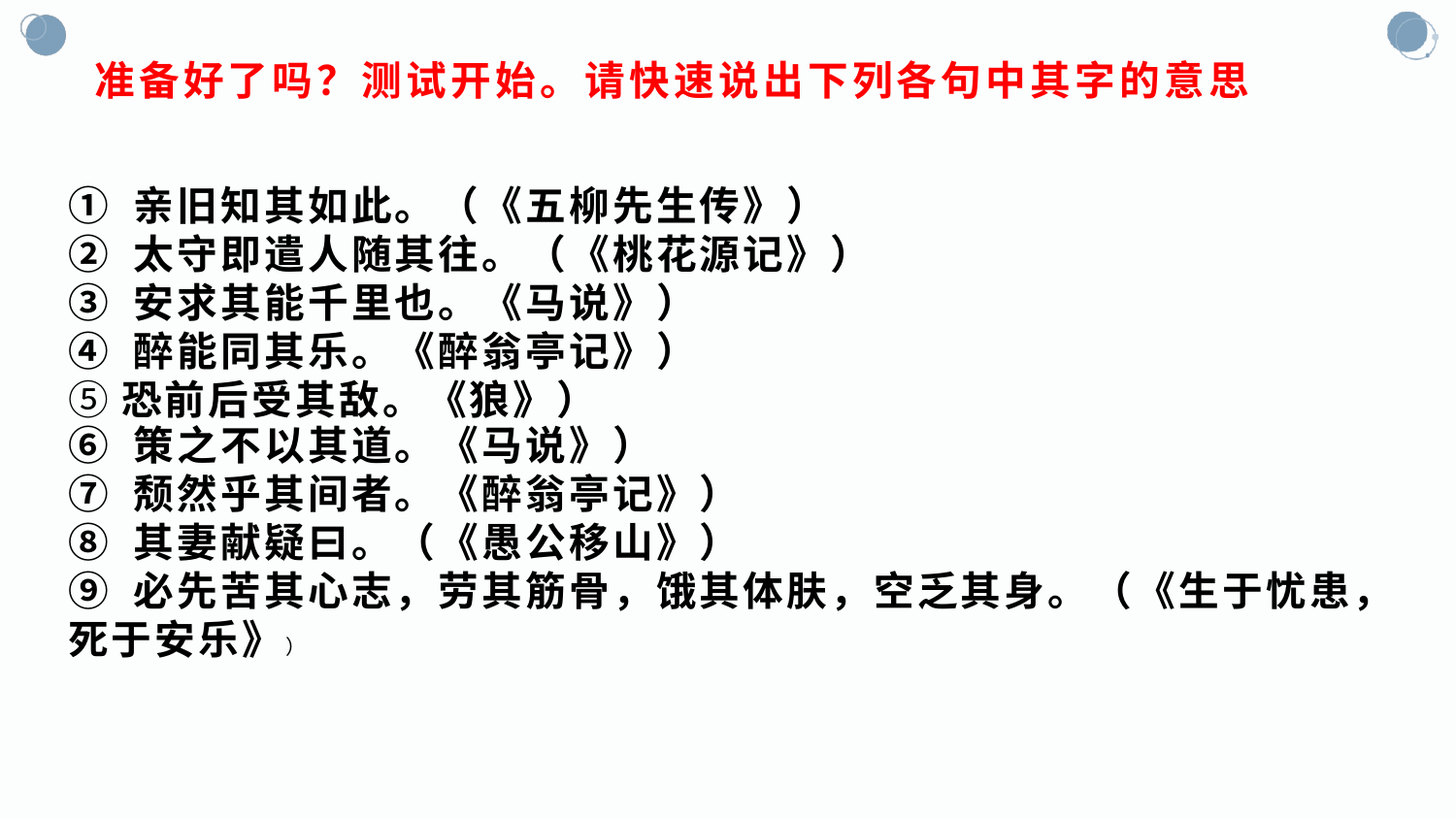

# 准备好了吗？测试开始。请快速说出下列各句中其字的意思
① 亲旧知其如此。（《五柳先生传》）
② 太守即遣人随其往。（《桃花源记》）
③ 安求其能千里也。《马说》）
④ 醉能同其乐。《醉翁亭记》）
⑤恐前后受其敌。《狼》）
⑥ 策之不以其道。《马说》）
⑦ 颓然乎其间者。《醉翁亭记》）
⑧ 其妻献疑曰。（《愚公移山》）
⑨ 必先苦其心志，劳其筋骨，饿其体肤，空乏其身。（《生于忧患，死于安乐》）